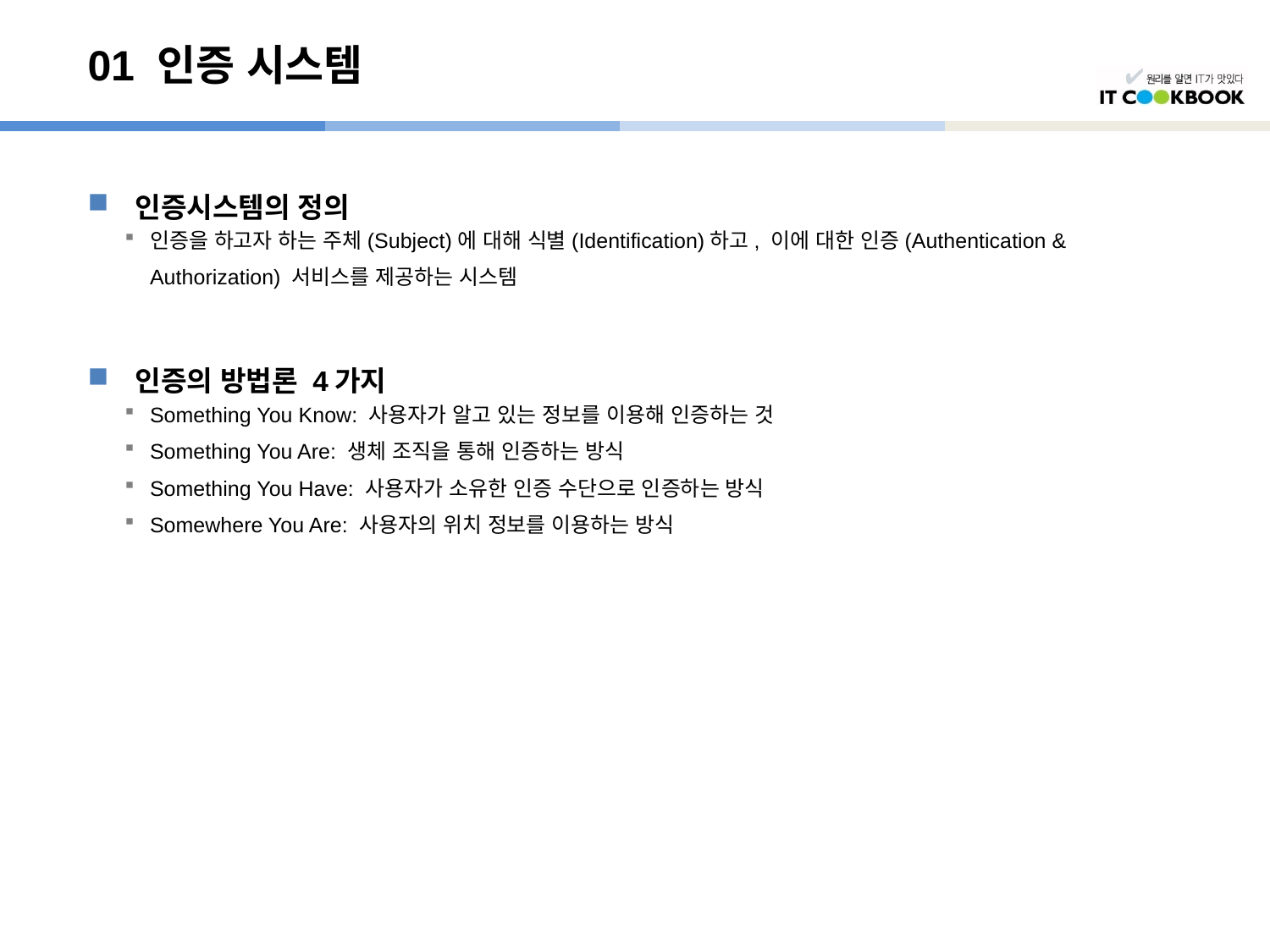

# 01 인증 시스템
인증시스템의 정의
인증을 하고자 하는 주체(Subject)에 대해 식별(Identification)하고, 이에 대한 인증(Authentication &
	Authorization) 서비스를 제공하는 시스템

인증의 방법론 4가지
Something You Know: 사용자가 알고 있는 정보를 이용해 인증하는 것
Something You Are: 생체 조직을 통해 인증하는 방식
Something You Have: 사용자가 소유한 인증 수단으로 인증하는 방식
Somewhere You Are: 사용자의 위치 정보를 이용하는 방식